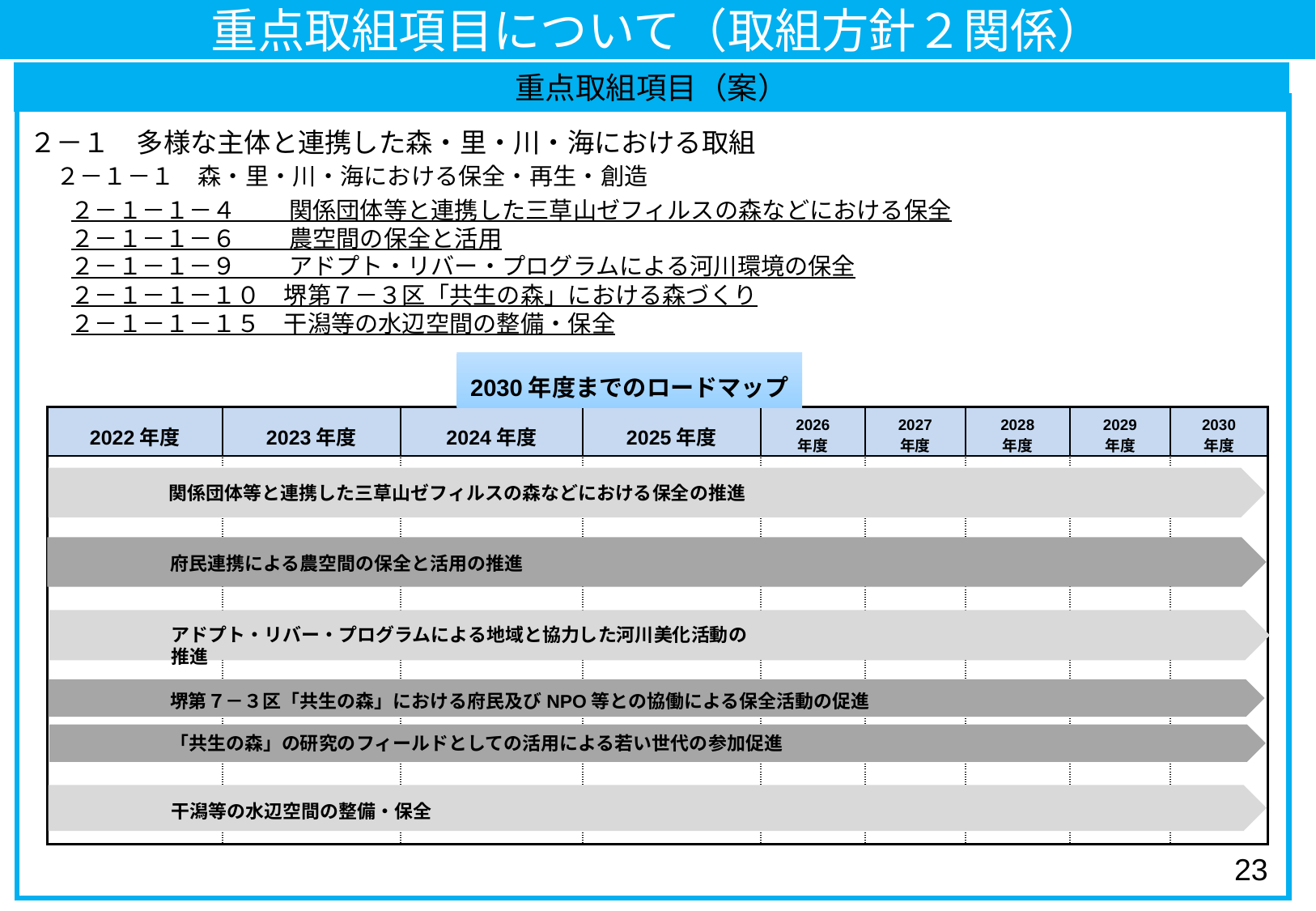

重点取組項目について（取組方針２関係）
重点取組項目（案）

２－１　多様な主体と連携した森・里・川・海における取組
　２－１－１　森・里・川・海における保全・再生・創造

２－１－１－４　　 関係団体等と連携した三草山ゼフィルスの森などにおける保全
２－１－１－６　　 農空間の保全と活用
２－１－１－９　　 アドプト・リバー・プログラムによる河川環境の保全
２－１－１－１０　堺第７－３区「共生の森」における森づくり
２－１－１－１５　干潟等の水辺空間の整備・保全
2030年度までのロードマップ
| 2022年度 | 2023年度 | 2024年度 | 2025年度 | 2026 年度 | 2027 年度 | 2028 年度 | 2029 年度 | 2030 年度 |
| --- | --- | --- | --- | --- | --- | --- | --- | --- |
|  |  |  |  |  |  |  |  |  |

関係団体等と連携した三草山ゼフィルスの森などにおける保全の推進

府民連携による農空間の保全と活用の推進

アドプト・リバー・プログラムによる地域と協力した河川美化活動の推進

堺第７－３区「共生の森」における府民及びNPO等との協働による保全活動の促進

「共生の森」の研究のフィールドとしての活用による若い世代の参加促進

干潟等の水辺空間の整備・保全
23